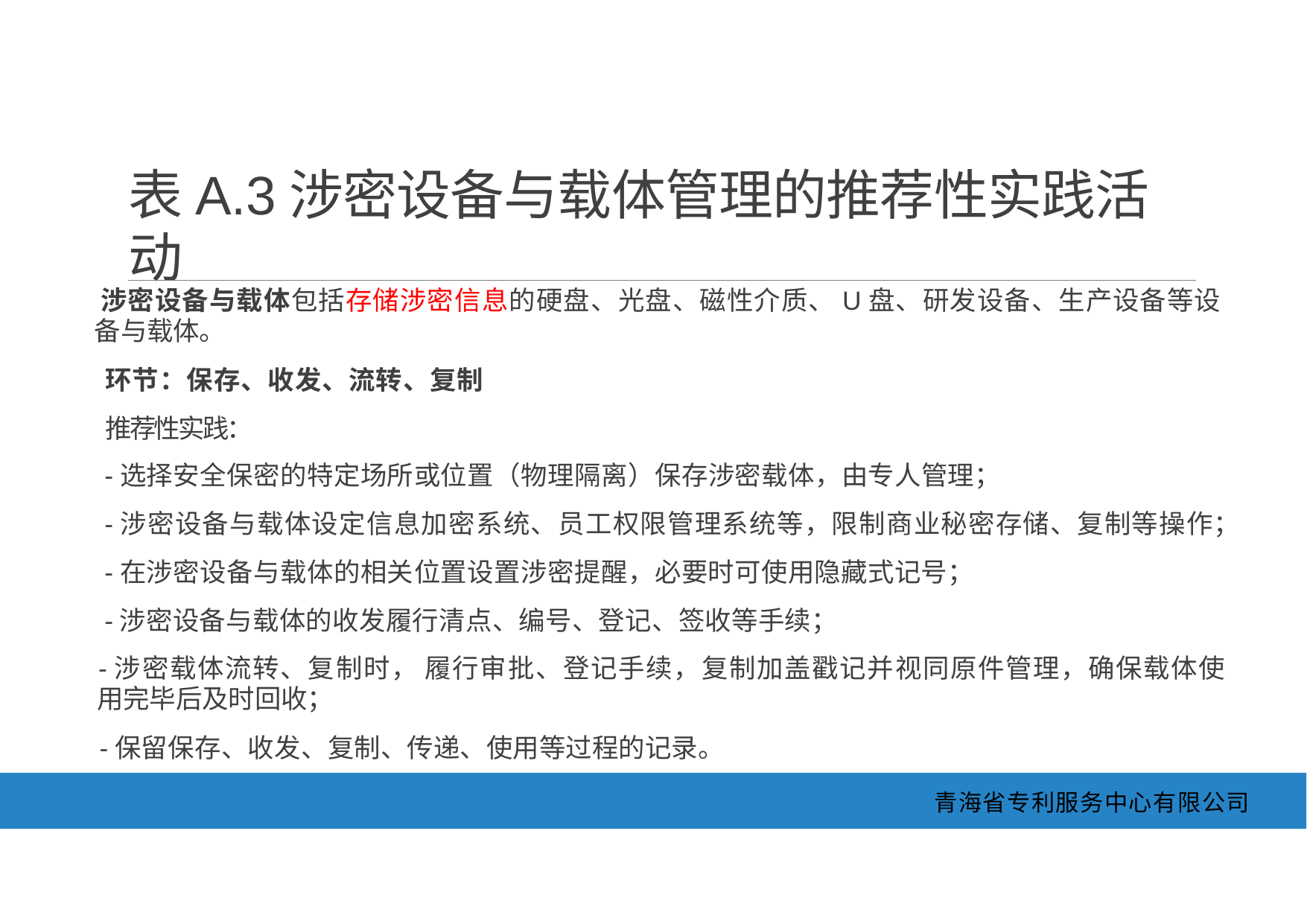

表A.3涉密设备与载体管理的推荐性实践活动

涉密设备与载体包括存储涉密信息的硬盘、光盘、磁性介质、U盘、研发设备、生产设备等设    备与载体。
环节：保存、收发、流转、复制
推荐性实践：
-选择安全保密的特定场所或位置（物理隔离）保存涉密载体，由专人管理；
-涉密设备与载体设定信息加密系统、员工权限管理系统等，限制商业秘密存储、复制等操作；
-在涉密设备与载体的相关位置设置涉密提醒，必要时可使用隐藏式记号；
-涉密设备与载体的收发履行清点、编号、登记、签收等手续；
-涉密载体流转、复制时， 履行审批、登记手续，复制加盖戳记并视同原件管理，确保载体使  用完毕后及时回收；

-保留保存、收发、复制、传递、使用等过程的记录。

青海省专利服务中心有限公司